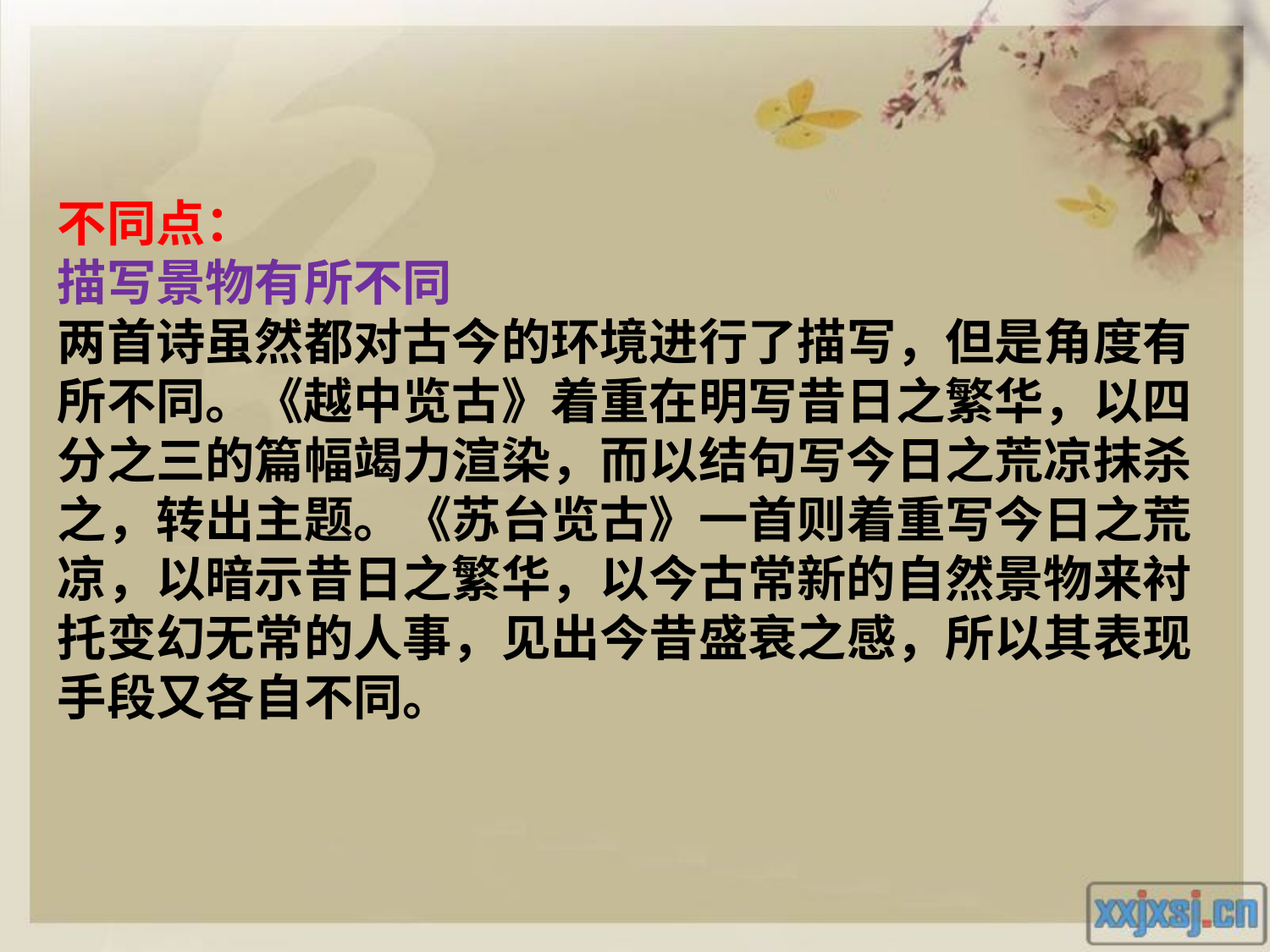

不同点：
描写景物有所不同
两首诗虽然都对古今的环境进行了描写，但是角度有所不同。《越中览古》着重在明写昔日之繁华，以四分之三的篇幅竭力渲染，而以结句写今日之荒凉抹杀之，转出主题。《苏台览古》一首则着重写今日之荒凉，以暗示昔日之繁华，以今古常新的自然景物来衬托变幻无常的人事，见出今昔盛衰之感，所以其表现手段又各自不同。